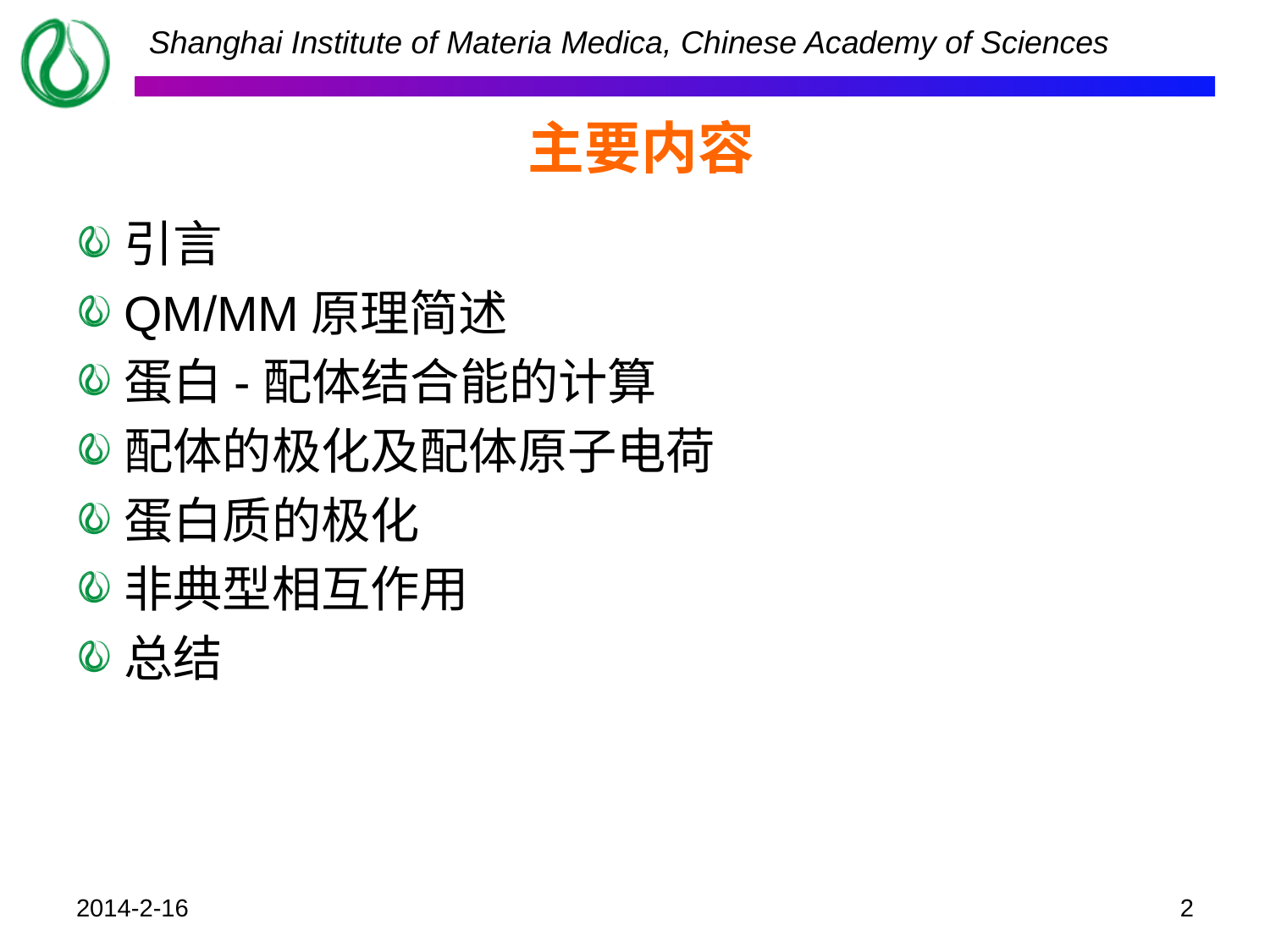

# 主要内容
引言
QM/MM原理简述
蛋白-配体结合能的计算
配体的极化及配体原子电荷
蛋白质的极化
非典型相互作用
总结
2014-2-16
2